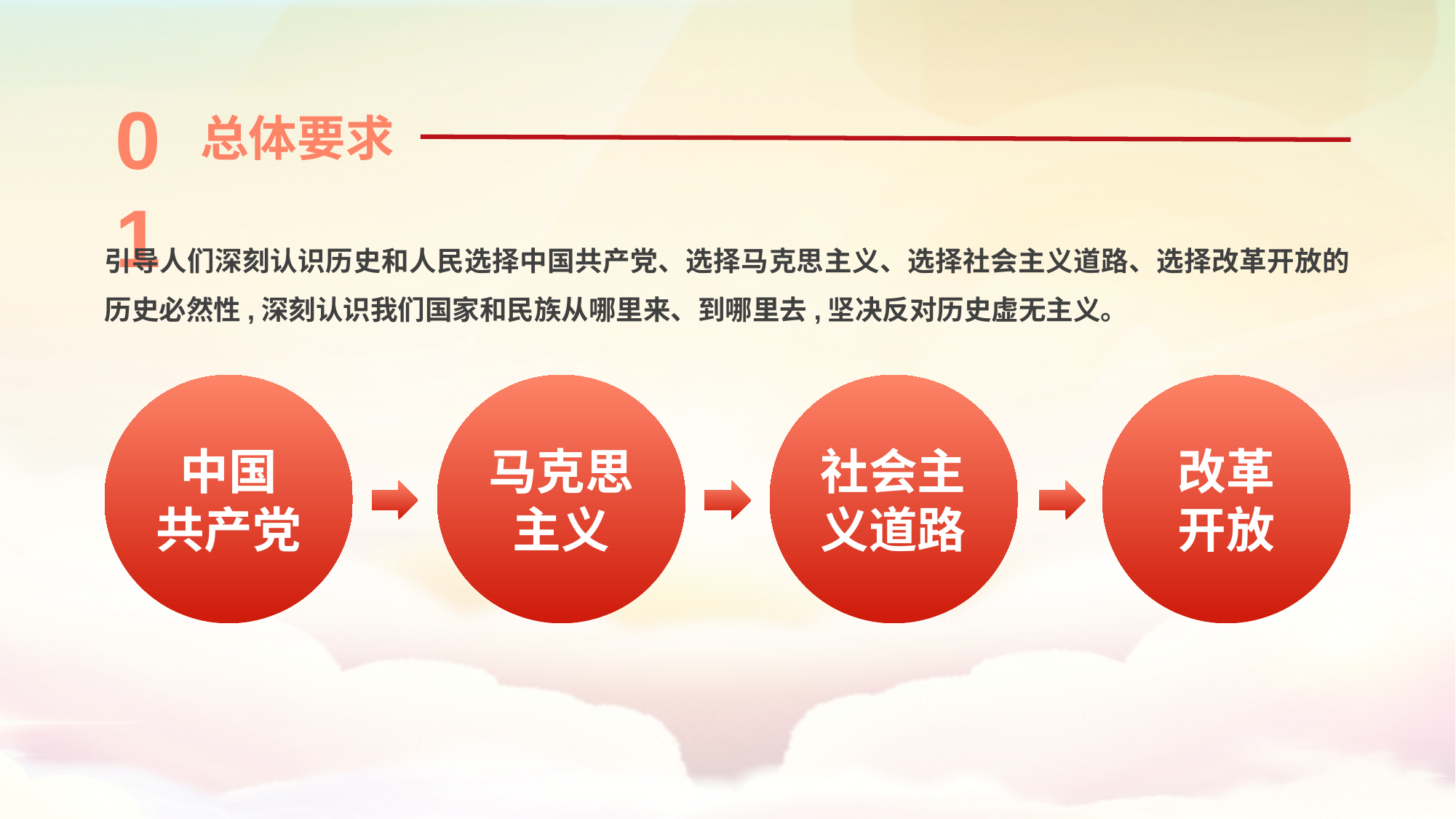

01
总体要求
引导人们深刻认识历史和人民选择中国共产党、选择马克思主义、选择社会主义道路、选择改革开放的历史必然性,深刻认识我们国家和民族从哪里来、到哪里去,坚决反对历史虚无主义。

中国
共产党

马克思
主义

社会主
义道路

改革
开放